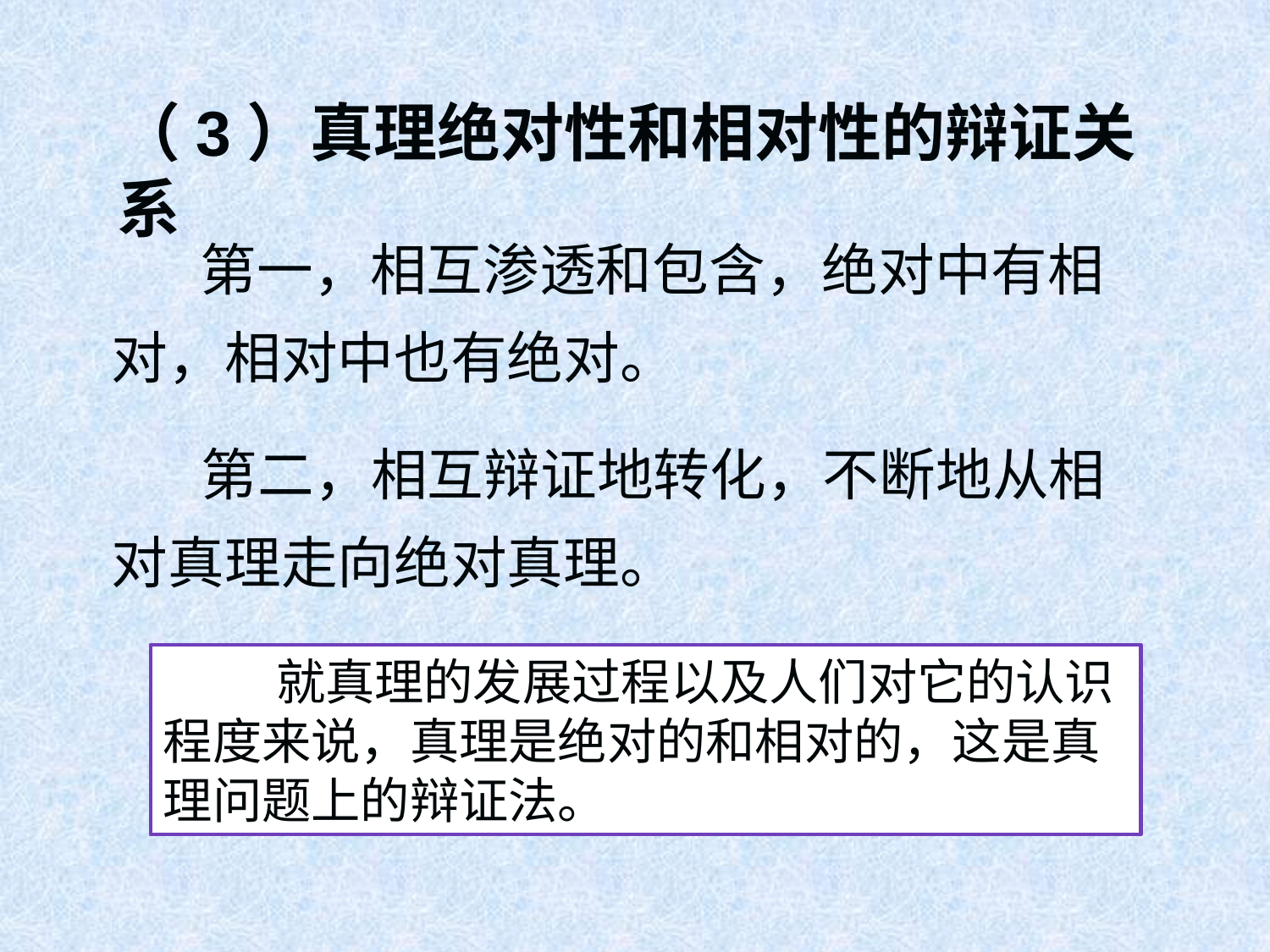

（3）真理绝对性和相对性的辩证关系
       第一，相互渗透和包含，绝对中有相对，相对中也有绝对。
      第二，相互辩证地转化，不断地从相对真理走向绝对真理。
         就真理的发展过程以及人们对它的认识程度来说，真理是绝对的和相对的，这是真理问题上的辩证法。